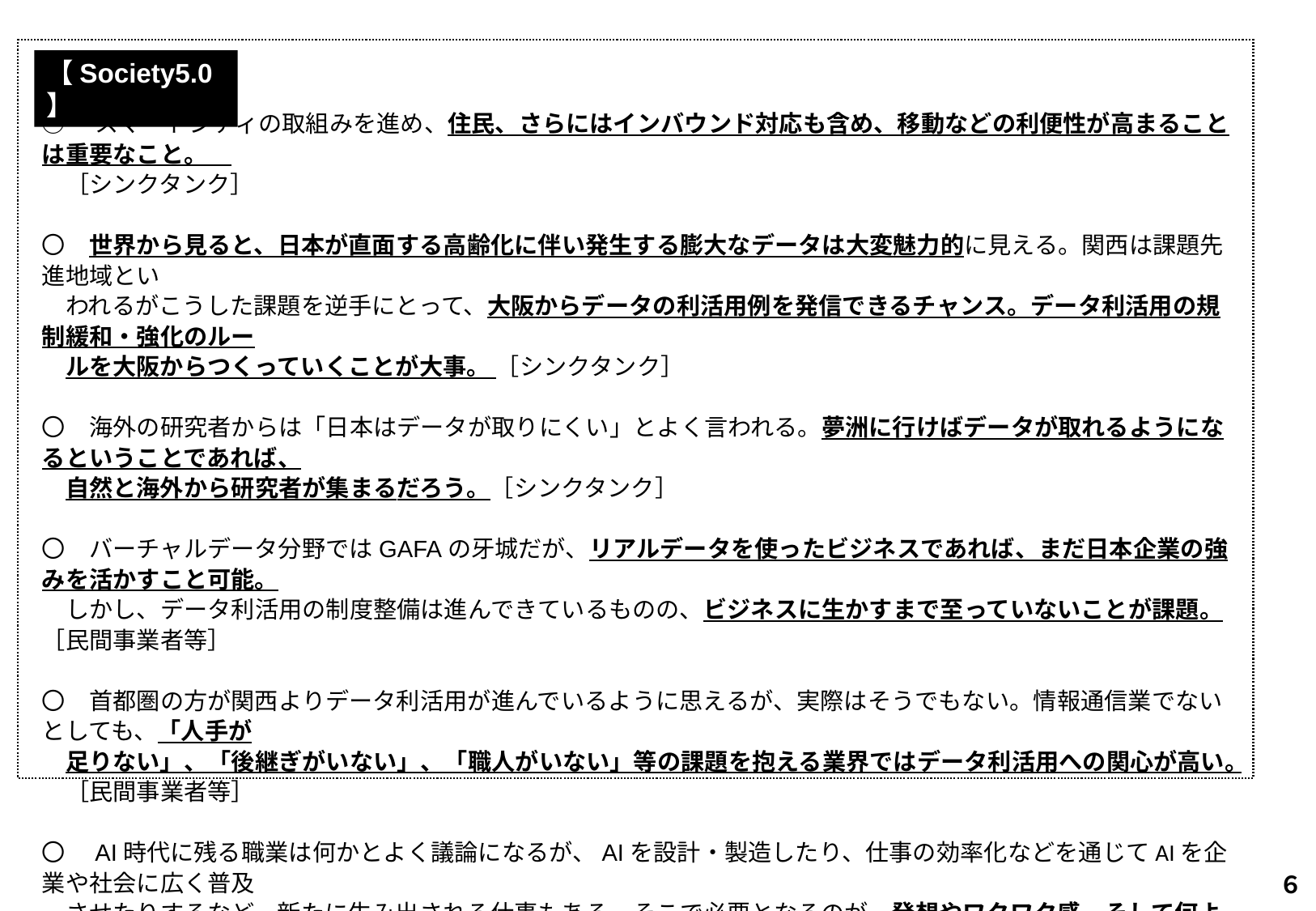

○　スマートシティの取組みを進め、住民、さらにはインバウンド対応も含め、移動などの利便性が高まることは重要なこと。
　［シンクタンク］

〇　世界から見ると、日本が直面する高齢化に伴い発生する膨大なデータは大変魅力的に見える。関西は課題先進地域とい
　われるがこうした課題を逆手にとって、大阪からデータの利活用例を発信できるチャンス。データ利活用の規制緩和・強化のルー
　ルを大阪からつくっていくことが大事。 ［シンクタンク］

〇　海外の研究者からは「日本はデータが取りにくい」とよく言われる。夢洲に行けばデータが取れるようになるということであれば、
　自然と海外から研究者が集まるだろう。［シンクタンク］

〇　バーチャルデータ分野ではGAFAの牙城だが、リアルデータを使ったビジネスであれば、まだ日本企業の強みを活かすこと可能。
　しかし、データ利活用の制度整備は進んできているものの、ビジネスに生かすまで至っていないことが課題。［民間事業者等］

〇　首都圏の方が関西よりデータ利活用が進んでいるように思えるが、実際はそうでもない。情報通信業でないとしても、「人手が
　足りない」、「後継ぎがいない」、「職人がいない」等の課題を抱える業界ではデータ利活用への関心が高い。
　［民間事業者等］

〇　AI時代に残る職業は何かとよく議論になるが、AIを設計・製造したり、仕事の効率化などを通じてAIを企業や社会に広く普及
　させたりするなど、新たに生み出される仕事もある。そこで必要となるのが、発想やワクワク感、そして何よりも社会問題解決のた
　めの「意欲」が全ての基礎になる。［シンクタンク］

【Society5.0】
６